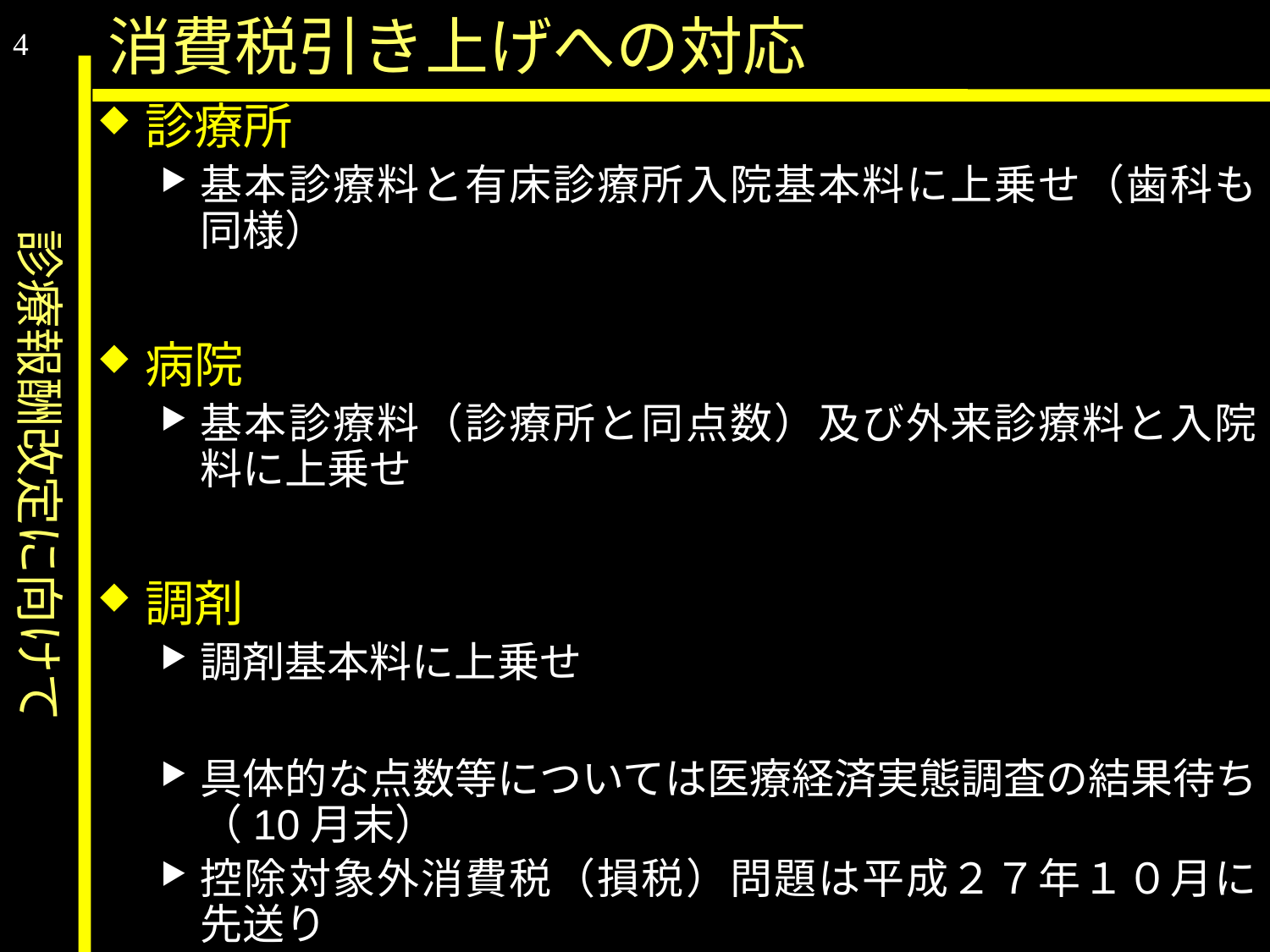

診療報酬改定に向けて
消費税引き上げへの対応
4

診療所
基本診療料と有床診療所入院基本料に上乗せ（歯科も同様）

病院
基本診療料（診療所と同点数）及び外来診療料と入院料に上乗せ

調剤
調剤基本料に上乗せ

具体的な点数等については医療経済実態調査の結果待ち（10月末）
控除対象外消費税（損税）問題は平成２７年１０月に先送り